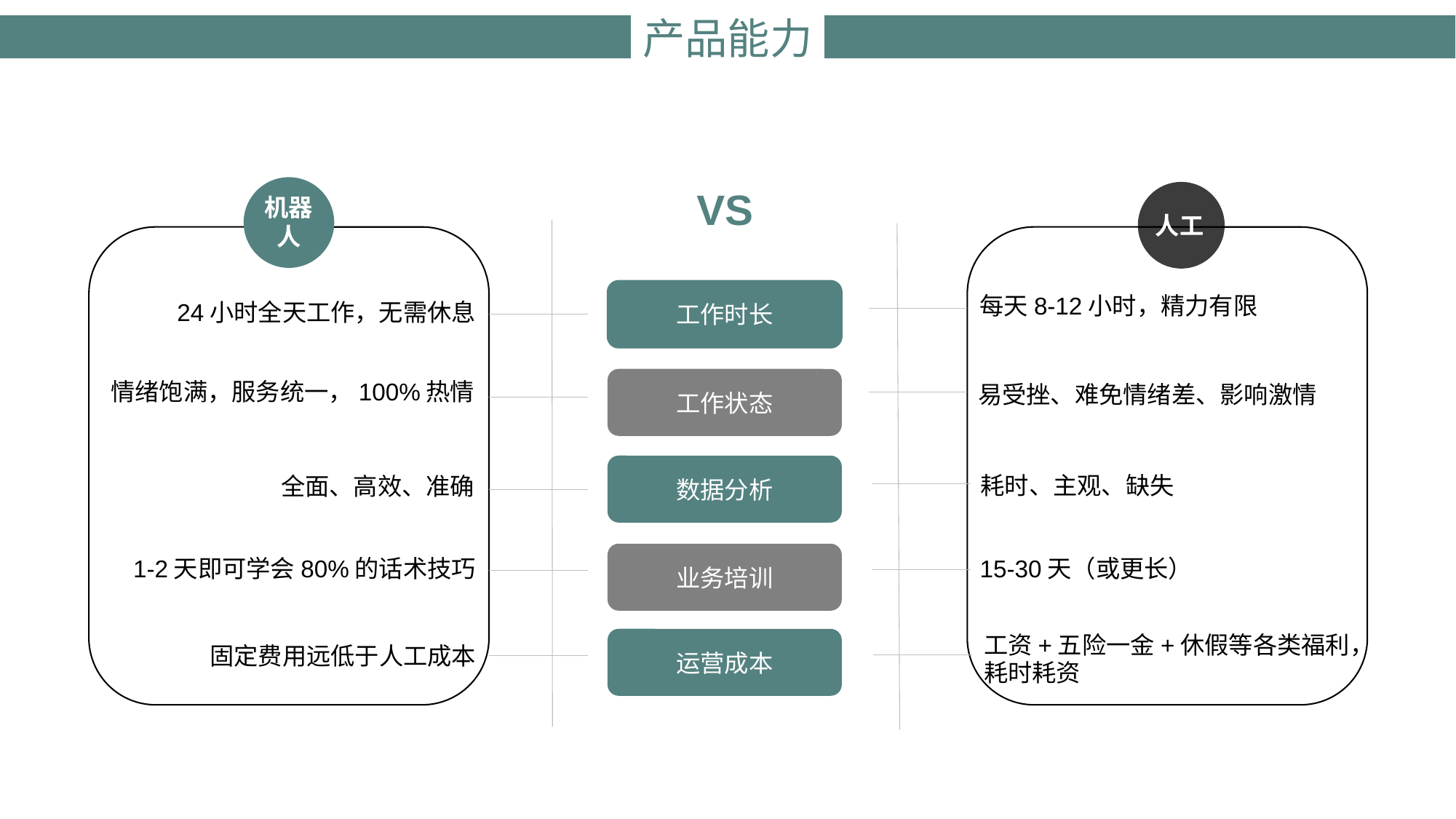

# 产品能力

VS
机器人
人工

工作时长
每天8-12小时，精力有限
24小时全天工作，无需休息
工作状态
情绪饱满，服务统一，100%热情
易受挫、难免情绪差、影响激情
数据分析
耗时、主观、缺失
全面、高效、准确
业务培训
15-30天（或更长）
1-2天即可学会80%的话术技巧
工资+五险一金+休假等各类福利，耗时耗资
运营成本
固定费用远低于人工成本